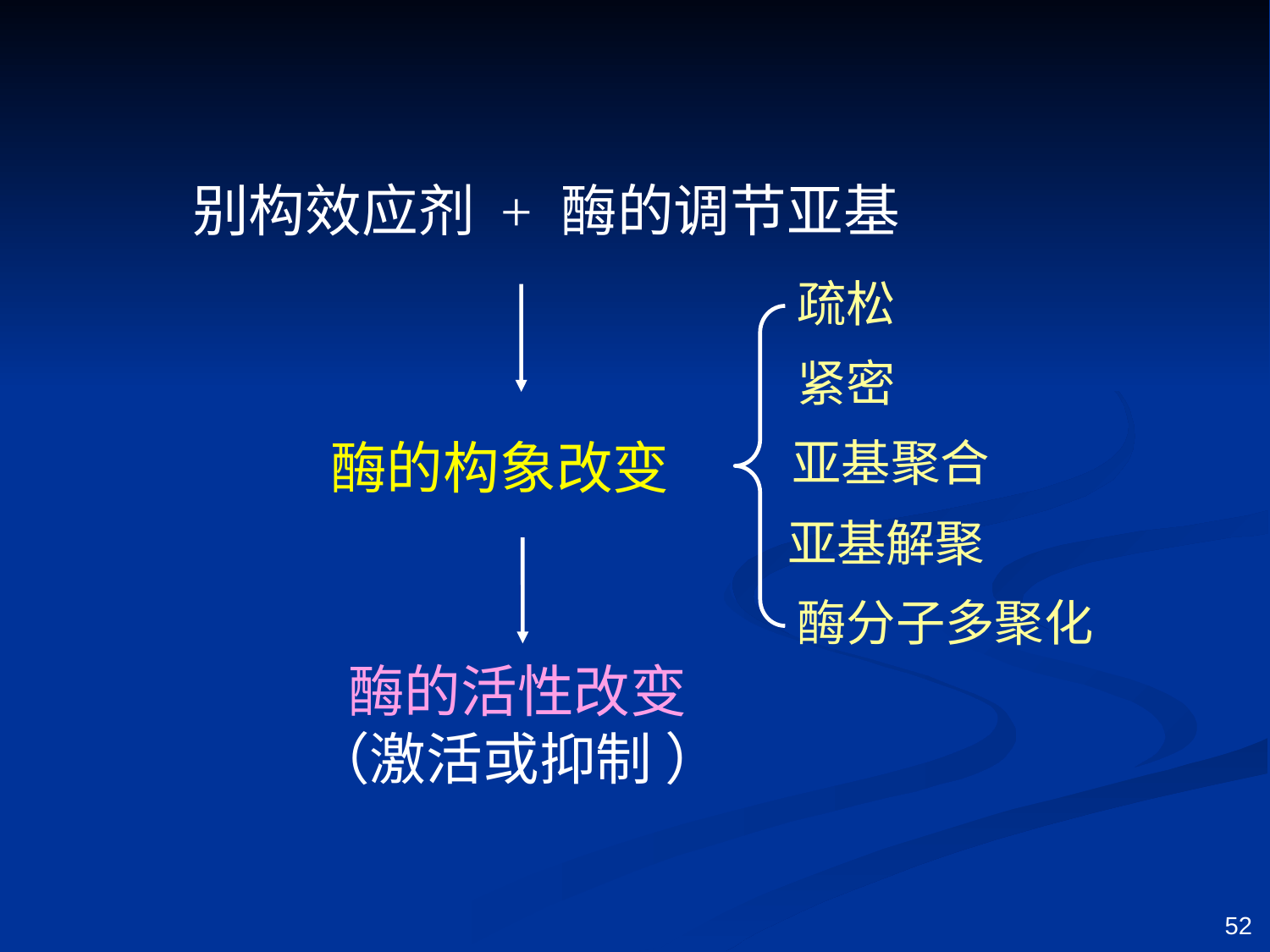

别构效应剂 + 酶的调节亚基
疏松

紧密
亚基聚合
亚基解聚
酶分子多聚化

酶的构象改变

酶的活性改变
（激活或抑制 ）
52